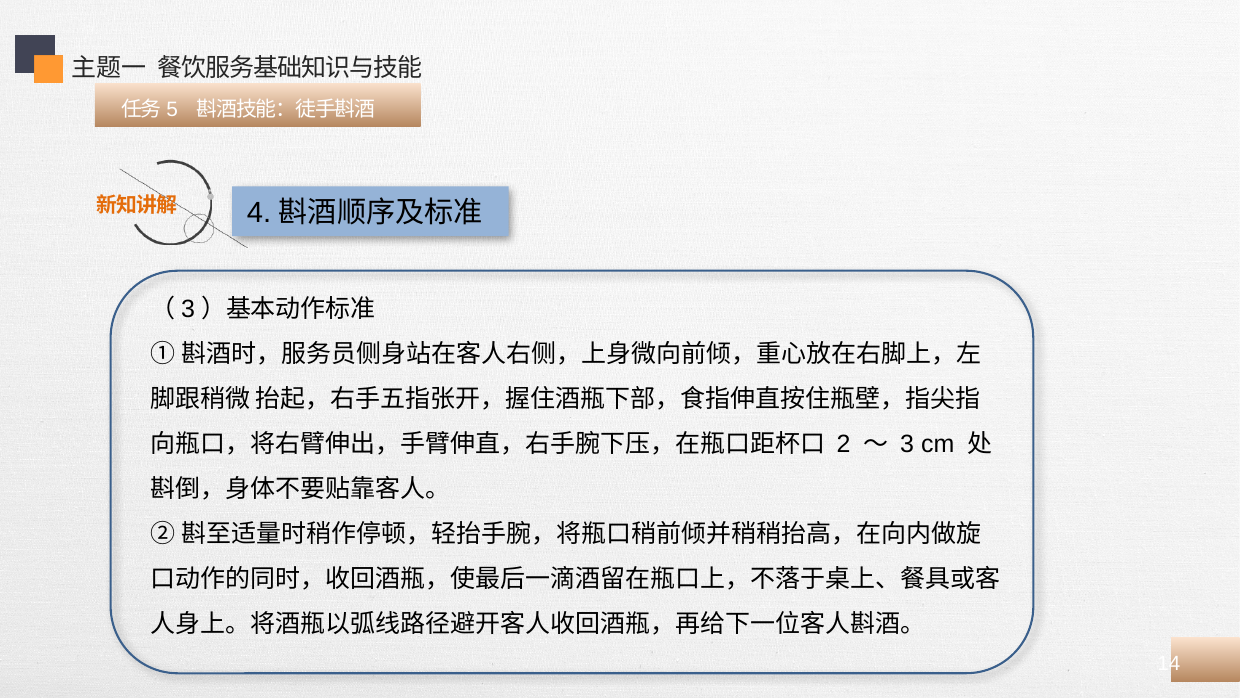

主题一  餐饮服务基础知识与技能

 任务5   斟酒技能：徒手斟酒
4.斟酒顺序及标准

（3）基本动作标准
①斟酒时，服务员侧身站在客人右侧，上身微向前倾，重心放在右脚上，左脚跟稍微 抬起，右手五指张开，握住酒瓶下部，食指伸直按住瓶壁，指尖指向瓶口，将右臂伸出，手臂伸直，右手腕下压，在瓶口距杯口 2 ～ 3 cm 处斟倒，身体不要贴靠客人。
②斟至适量时稍作停顿，轻抬手腕，将瓶口稍前倾并稍稍抬高，在向内做旋口动作的同时，收回酒瓶，使最后一滴酒留在瓶口上，不落于桌上、餐具或客人身上。将酒瓶以弧线路径避开客人收回酒瓶，再给下一位客人斟酒。